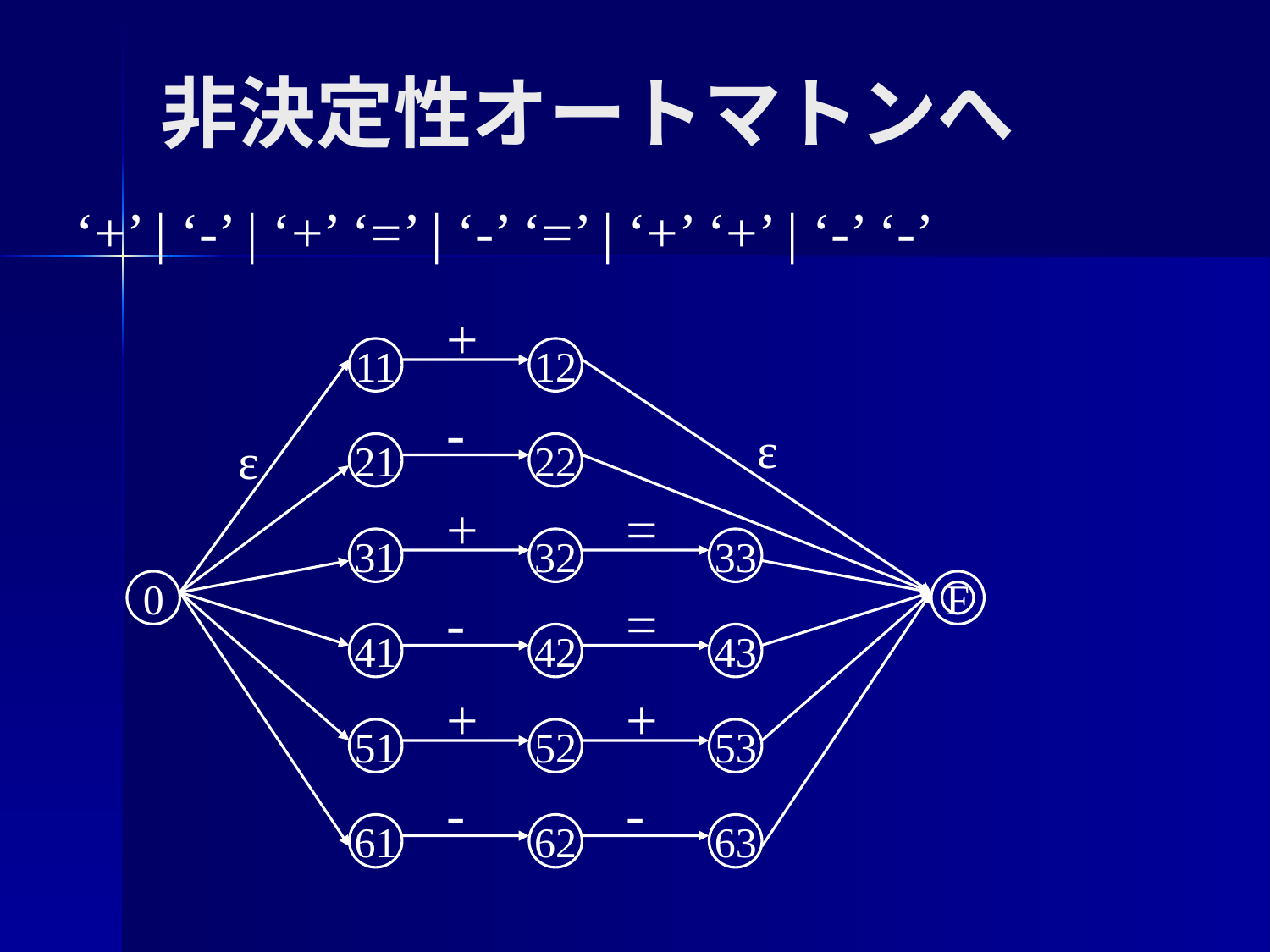

# 非決定性オートマトンへ
‘+’ | ‘-’ | ‘+’ ‘=’ | ‘-’ ‘=’ | ‘+’ ‘+’ | ‘-’ ‘-’
+
11
12

ε
ε

0
F

-
21
22

+
=
31
32
33

-
=
41
42
43

+
+
51
52
53

-
-
61
62
63